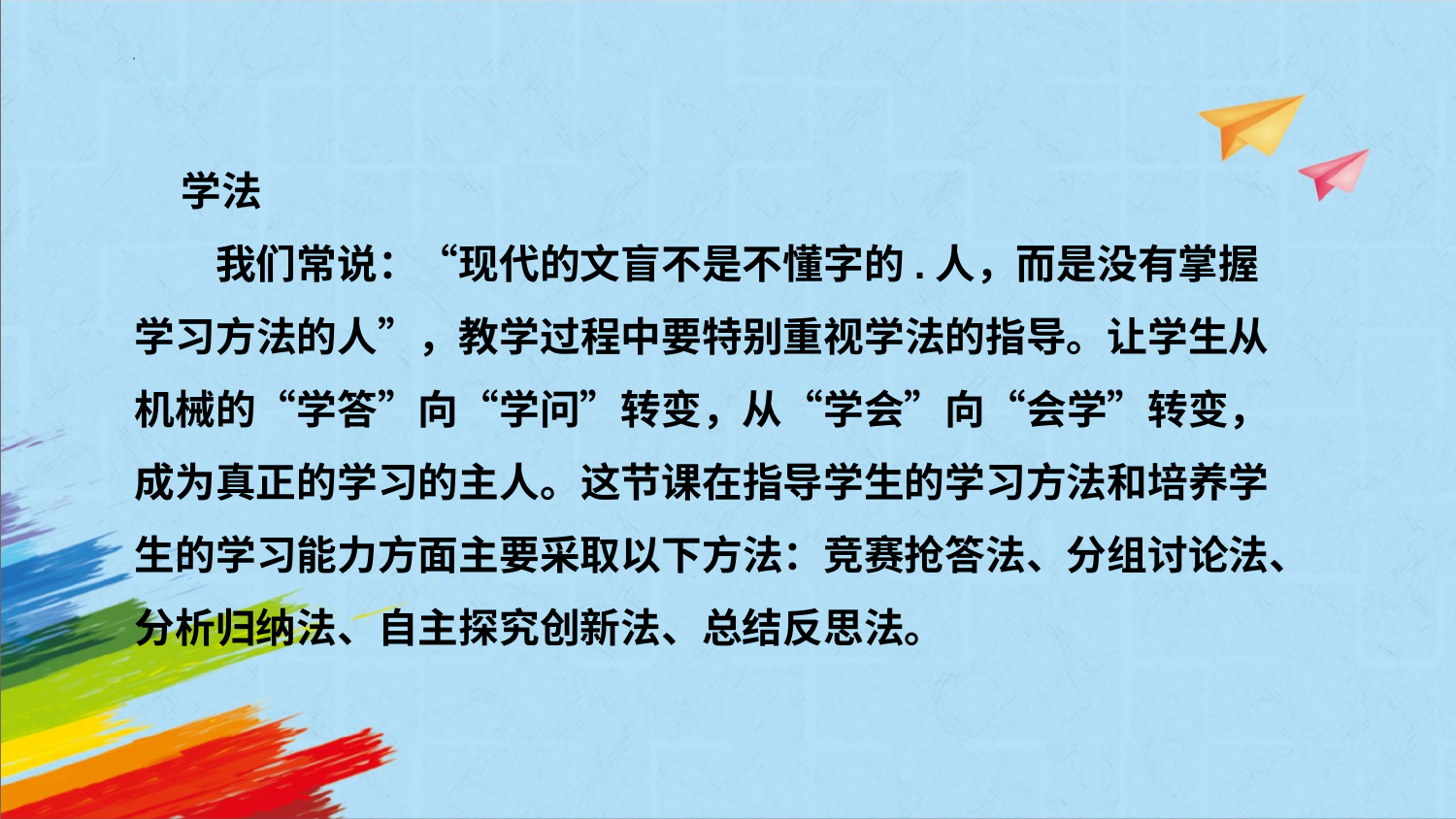

学法
　　我们常说：“现代的文盲不是不懂字的.人，而是没有掌握学习方法的人”，教学过程中要特别重视学法的指导。让学生从机械的“学答”向“学问”转变，从“学会”向“会学”转变，成为真正的学习的主人。这节课在指导学生的学习方法和培养学生的学习能力方面主要采取以下方法：竞赛抢答法、分组讨论法、分析归纳法、自主探究创新法、总结反思法。